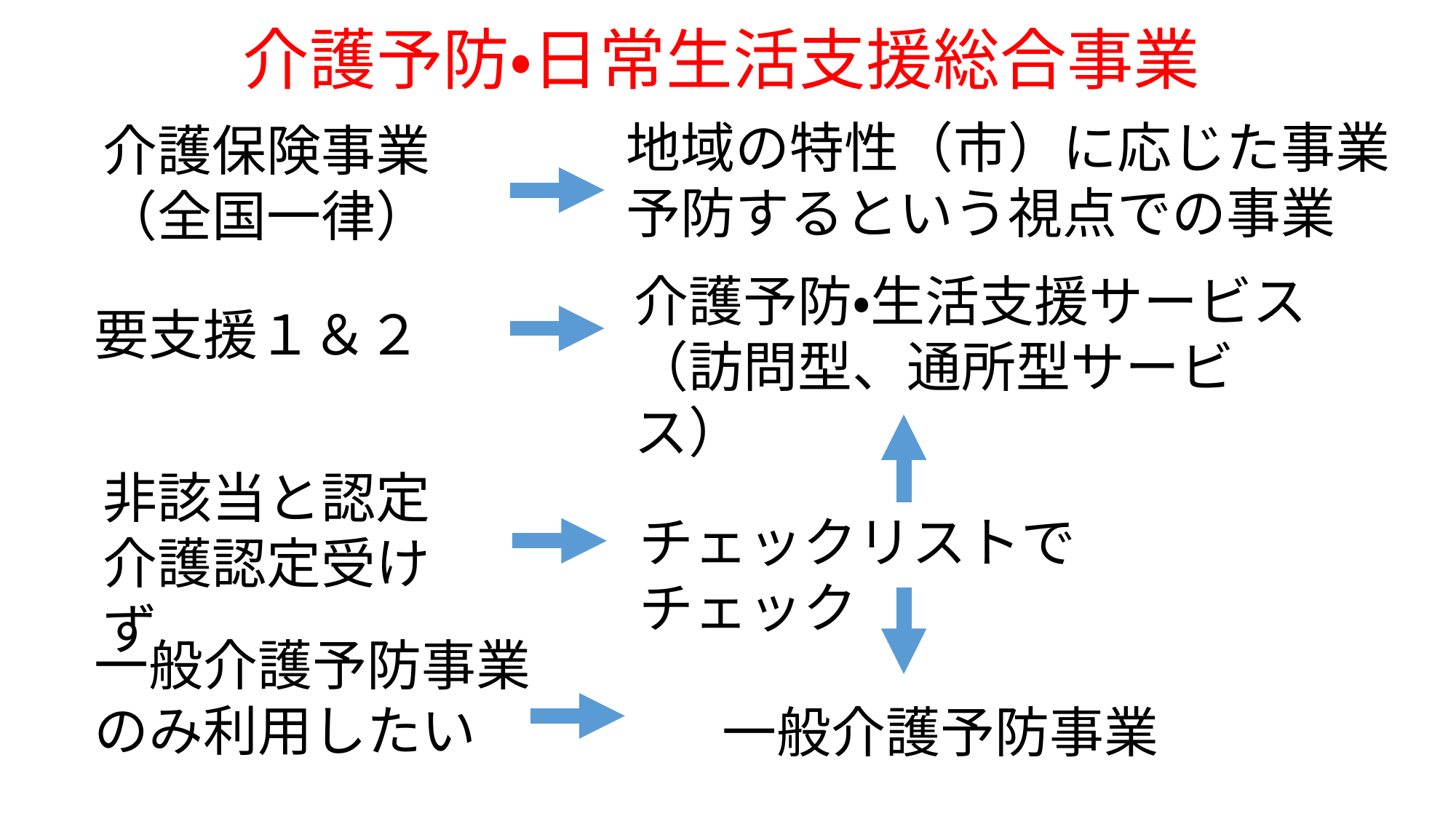

介護予防・日常生活支援総合事業
地域の特性（市）に応じた事業
予防するという視点での事業
介護保険事業
（全国一律）
介護予防・生活支援サービス
（訪問型、通所型サービス）
要支援１＆２
非該当と認定
介護認定受けず
チェックリストでチェック
一般介護予防事業
のみ利用したい
一般介護予防事業